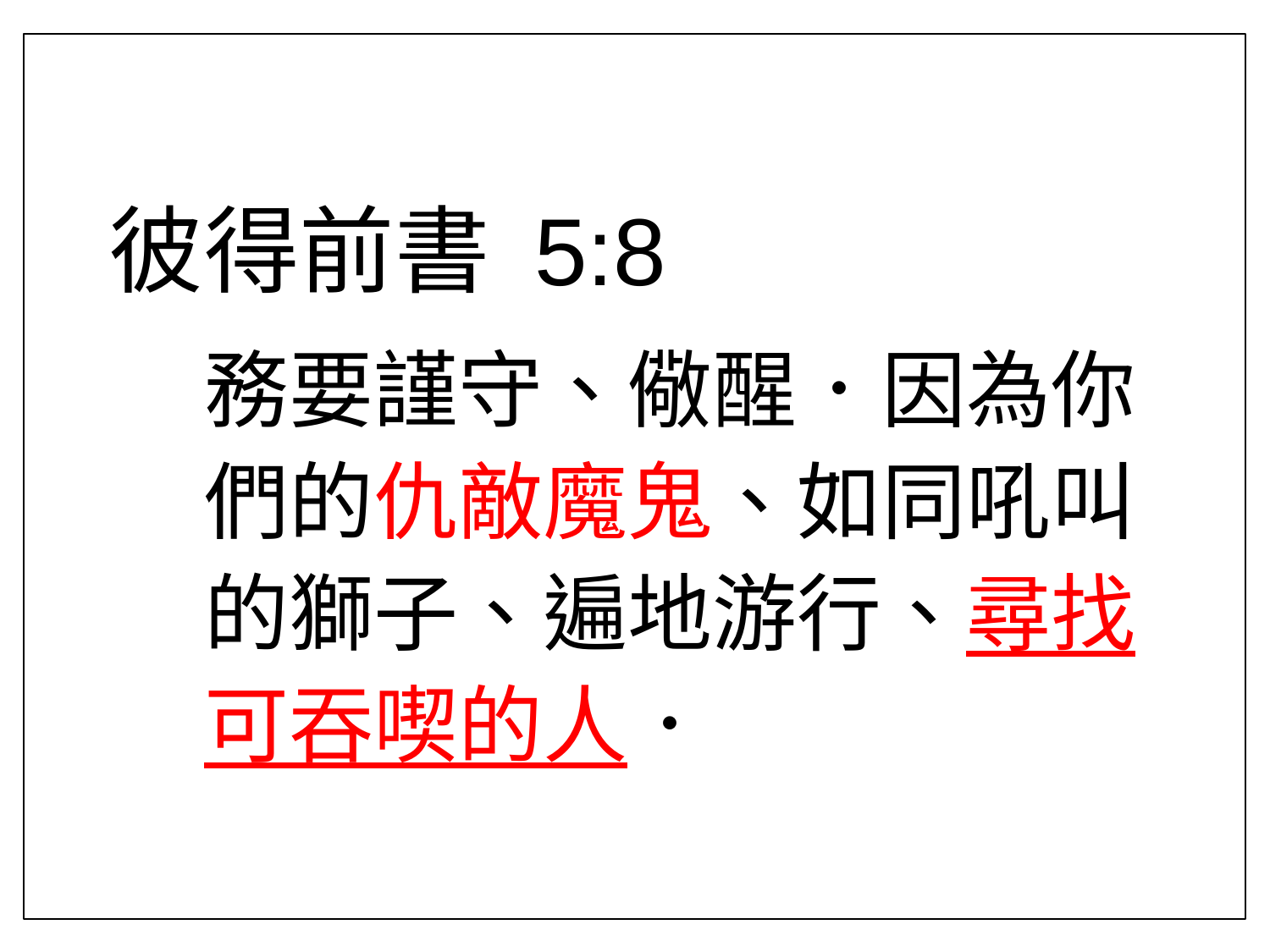

彼得前書 5:8
務要謹守、儆醒．因為你們的仇敵魔鬼、如同吼叫的獅子、遍地游行、尋找可吞喫的人．